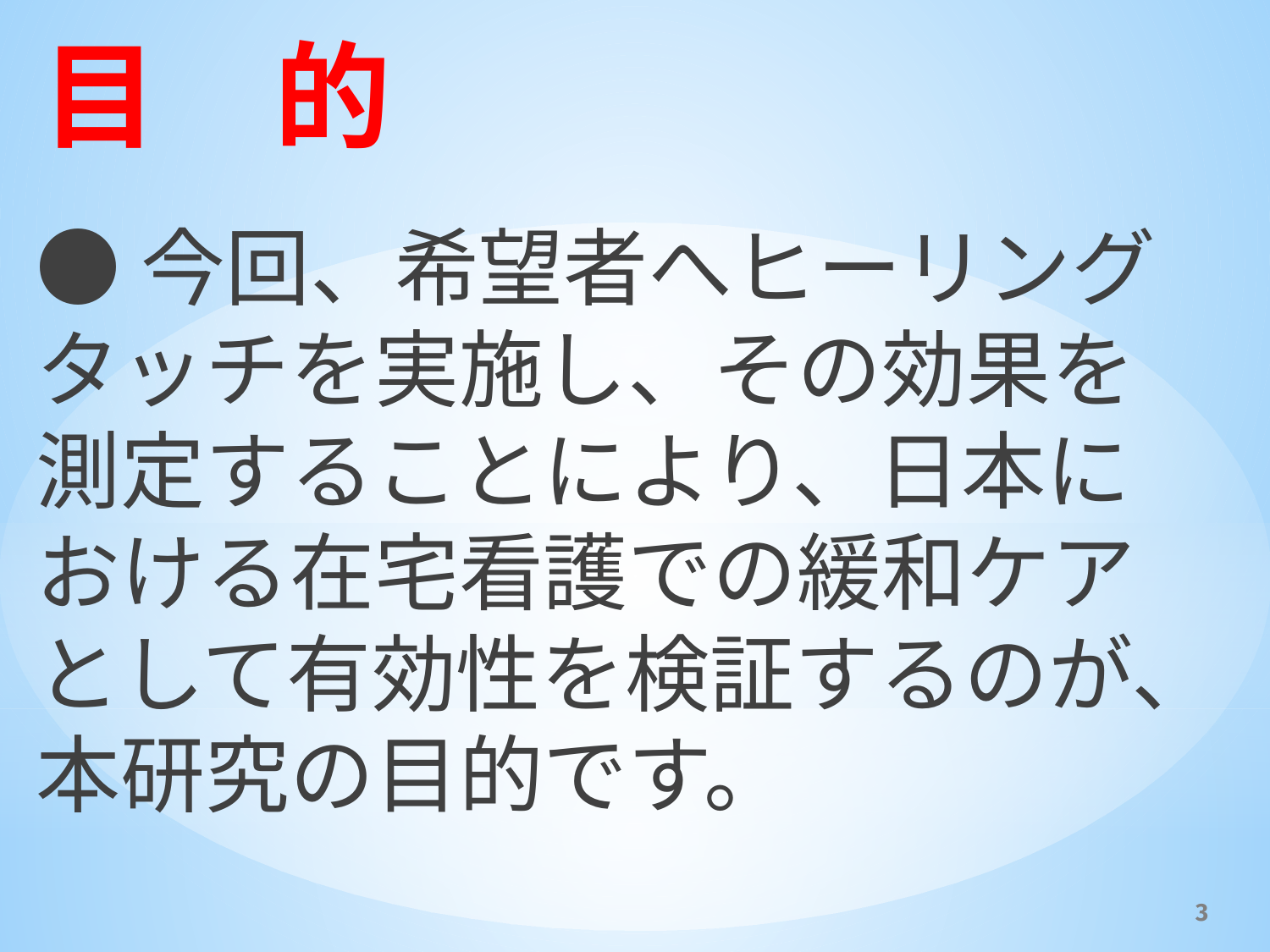

目　的

●今回、希望者へヒーリングタッチを実施し、その効果を測定することにより、日本における在宅看護での緩和ケアとして有効性を検証するのが、本研究の目的です。
3